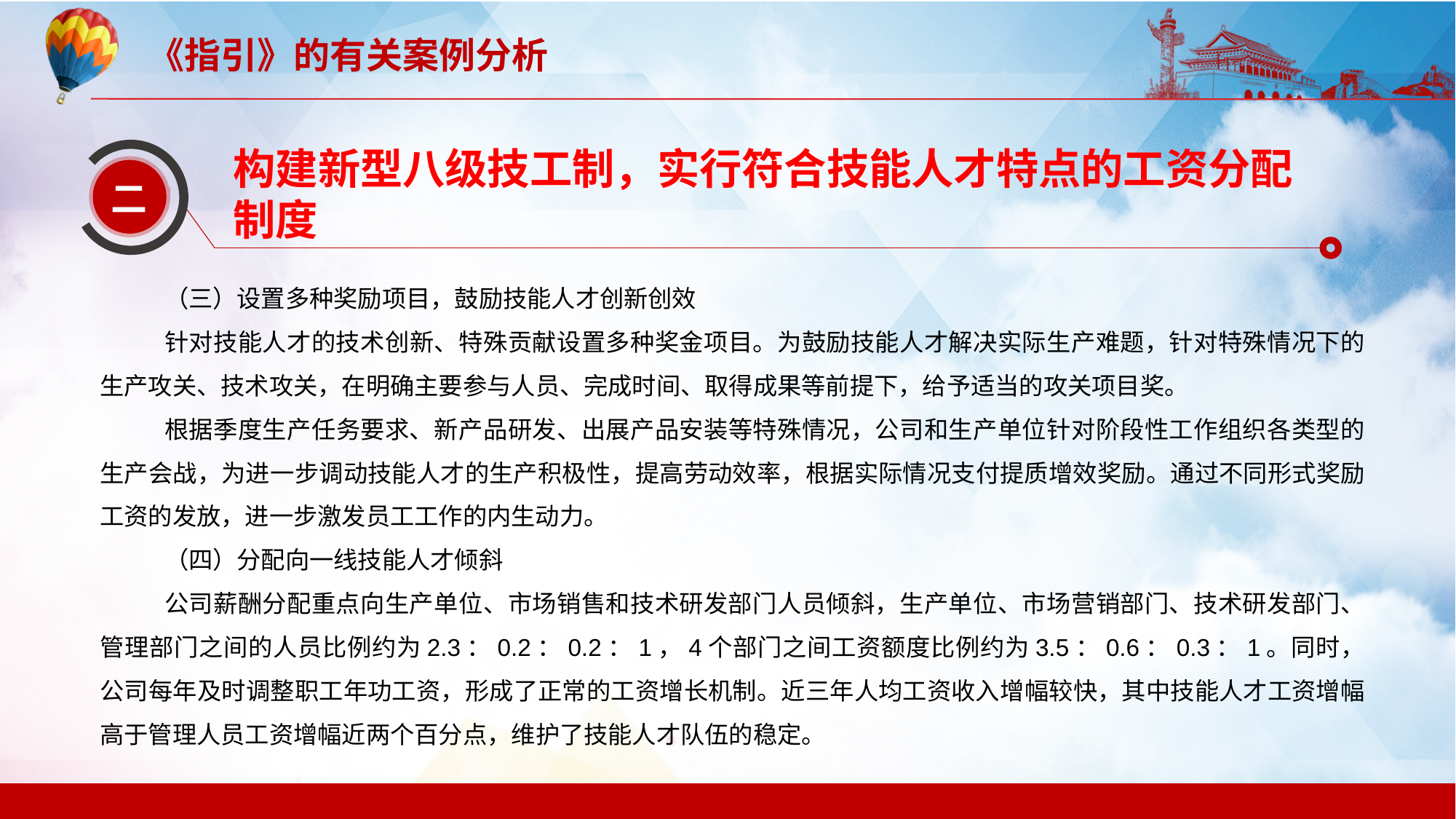

构建新型八级技工制，实行符合技能人才特点的工资分配制度

二

（三）设置多种奖励项目，鼓励技能人才创新创效
针对技能人才的技术创新、特殊贡献设置多种奖金项目。为鼓励技能人才解决实际生产难题，针对特殊情况下的生产攻关、技术攻关，在明确主要参与人员、完成时间、取得成果等前提下，给予适当的攻关项目奖。
根据季度生产任务要求、新产品研发、出展产品安装等特殊情况，公司和生产单位针对阶段性工作组织各类型的生产会战，为进一步调动技能人才的生产积极性，提高劳动效率，根据实际情况支付提质增效奖励。通过不同形式奖励工资的发放，进一步激发员工工作的内生动力。
（四）分配向一线技能人才倾斜
公司薪酬分配重点向生产单位、市场销售和技术研发部门人员倾斜，生产单位、市场营销部门、技术研发部门、管理部门之间的人员比例约为2.3：0.2：0.2：1，4个部门之间工资额度比例约为3.5：0.6：0.3：1。同时，公司每年及时调整职工年功工资，形成了正常的工资增长机制。近三年人均工资收入增幅较快，其中技能人才工资增幅高于管理人员工资增幅近两个百分点，维护了技能人才队伍的稳定。